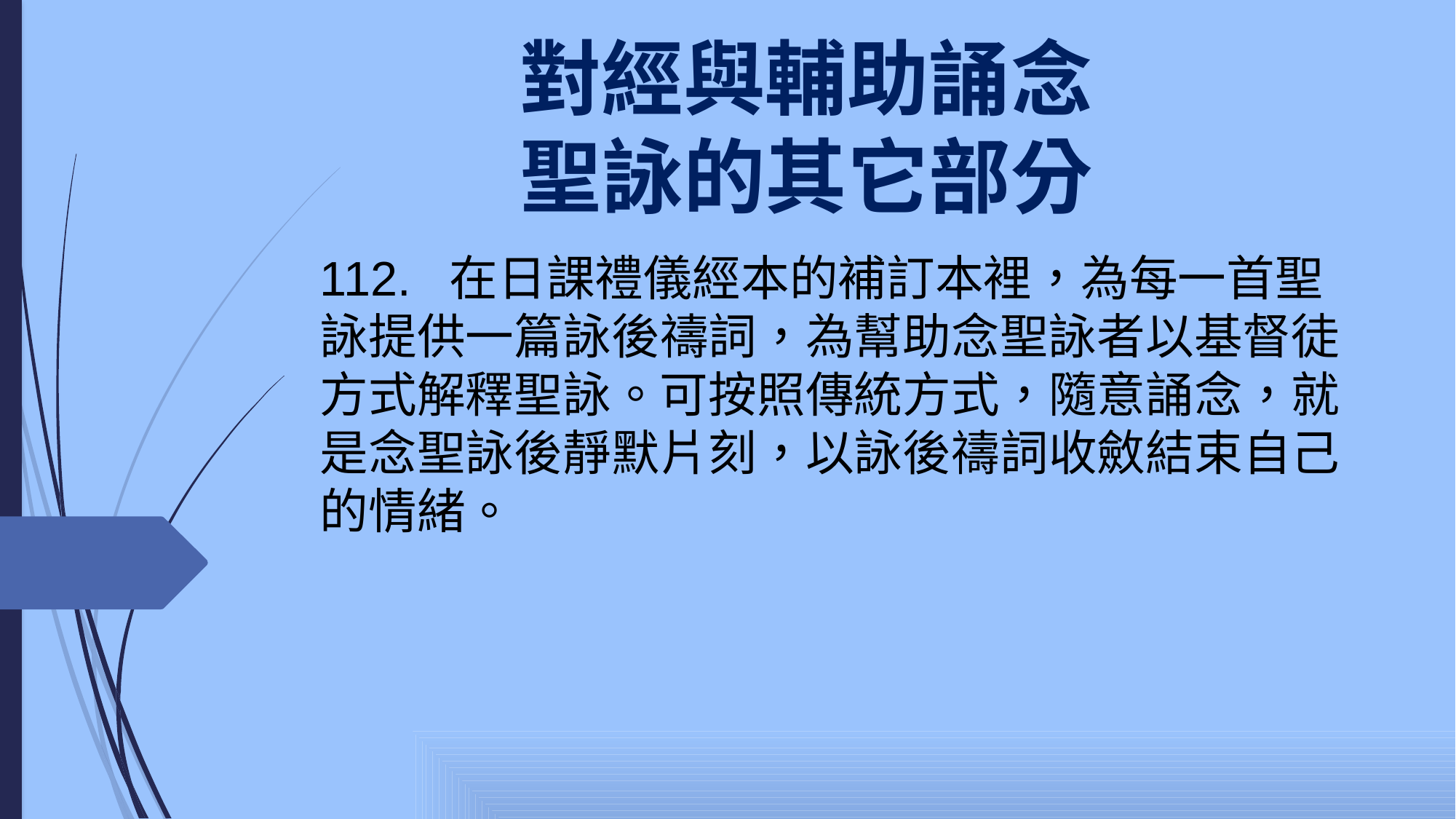

# 對經與輔助誦念 聖詠的其它部分
112.  在日課禮儀經本的補訂本裡，為每一首聖詠提供一篇詠後禱詞，為幫助念聖詠者以基督徒方式解釋聖詠。可按照傳統方式，隨意誦念，就是念聖詠後靜默片刻，以詠後禱詞收斂結束自己的情緒。